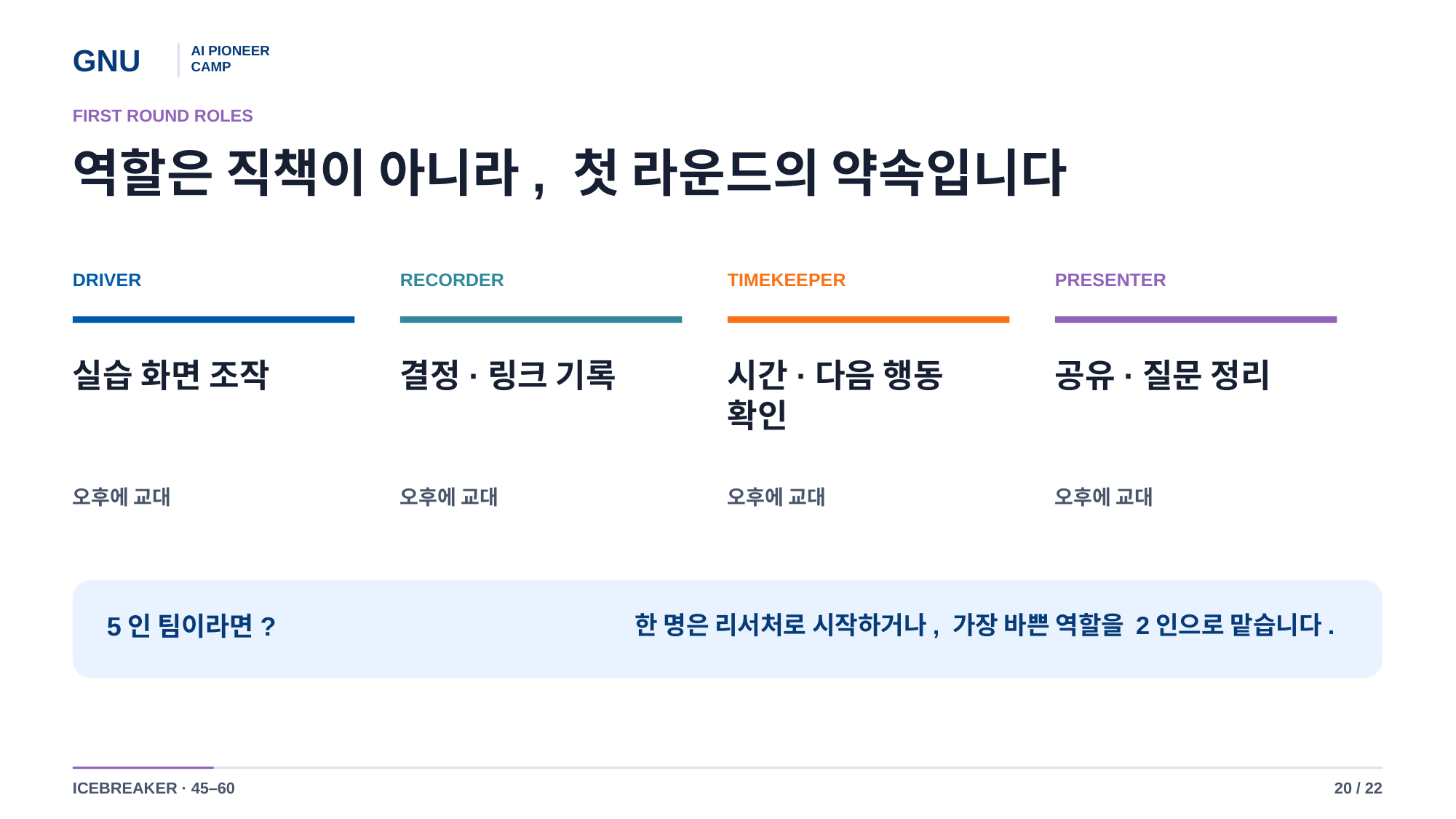

GNU
AI PIONEER
CAMP

FIRST ROUND ROLES
역할은 직책이 아니라, 첫 라운드의 약속입니다
DRIVER
RECORDER
TIMEKEEPER
PRESENTER

실습 화면 조작
결정·링크 기록
시간·다음 행동 확인
공유·질문 정리
오후에 교대
오후에 교대
오후에 교대
오후에 교대

5인 팀이라면?
한 명은 리서처로 시작하거나, 가장 바쁜 역할을 2인으로 맡습니다.

ICEBREAKER · 45–60
20 / 22